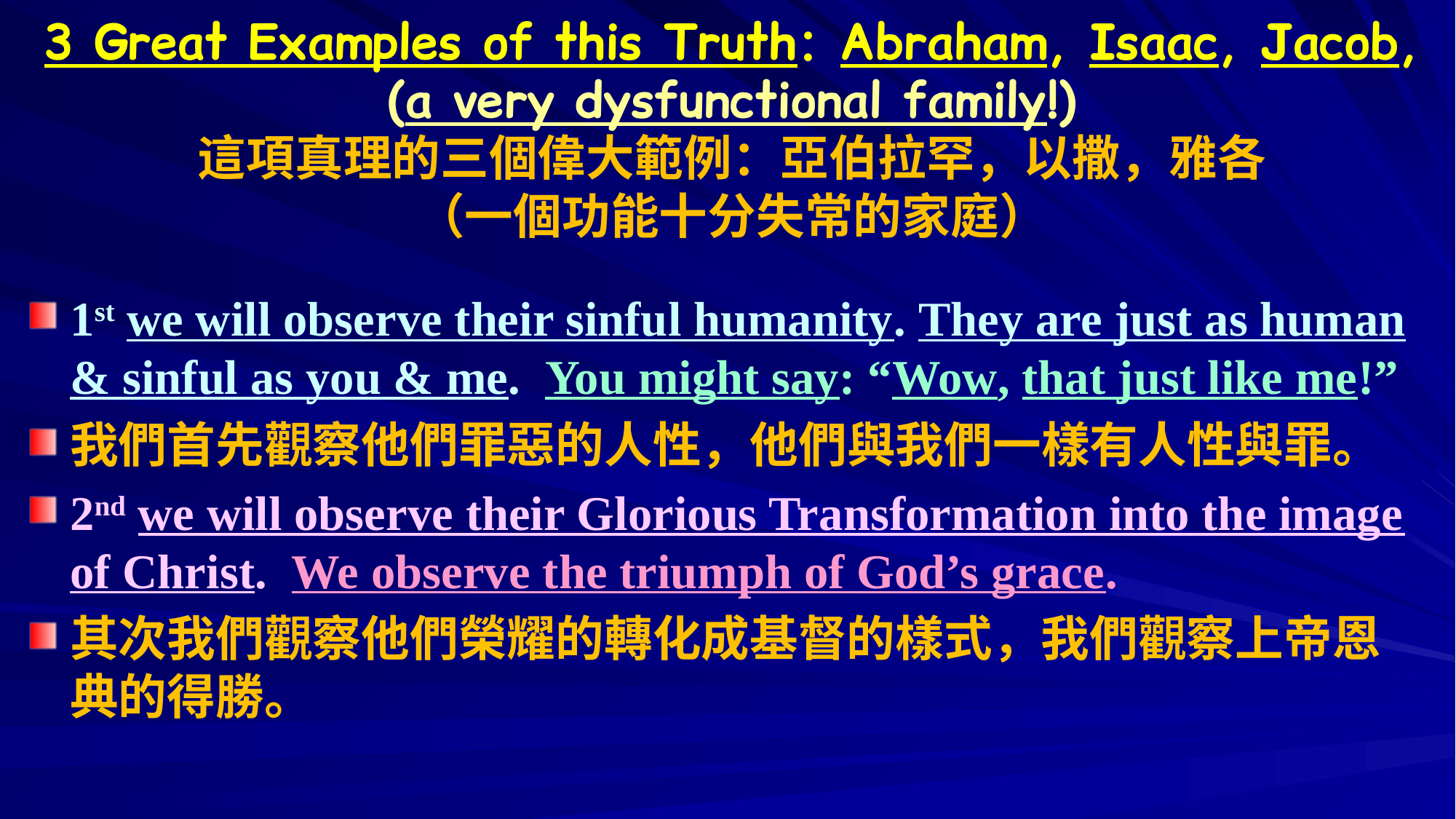

# 3 Great Examples of this Truth: Abraham, Isaac, Jacob, (a very dysfunctional family!) 這項真理的三個偉大範例：亞伯拉罕，以撒，雅各 （一個功能十分失常的家庭）
1st we will observe their sinful humanity. They are just as human & sinful as you & me.  You might say: “Wow, that just like me!”
我們首先觀察他們罪惡的人性，他們與我們一樣有人性與罪。
2nd we will observe their Glorious Transformation into the image of Christ.  We observe the triumph of God’s grace.
其次我們觀察他們榮耀的轉化成基督的樣式，我們觀察上帝恩典的得勝。